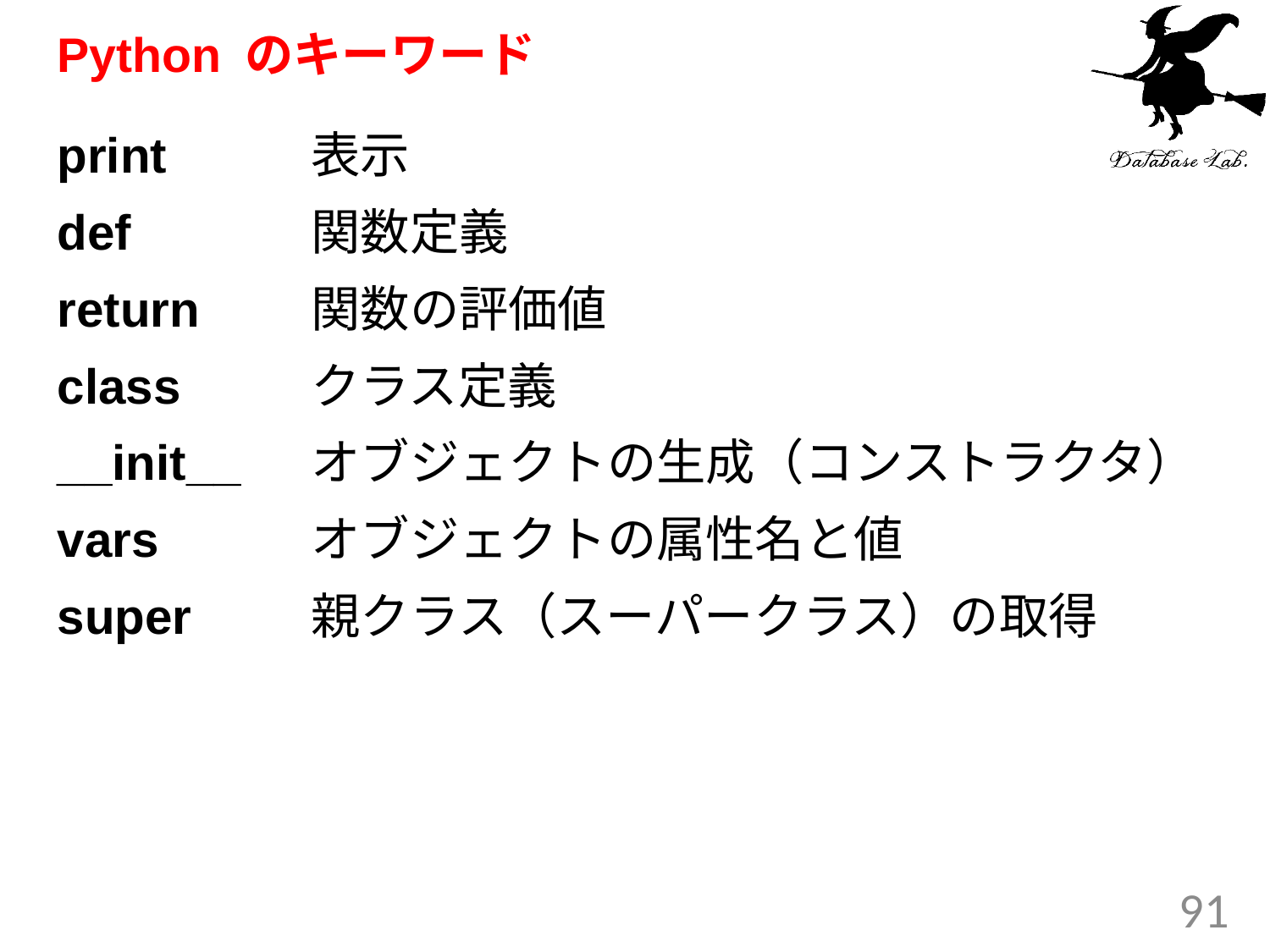

# Python のキーワード
print		表示
def		関数定義
return	関数の評価値
class		クラス定義
__init__	オブジェクトの生成（コンストラクタ）
vars		オブジェクトの属性名と値
super	親クラス（スーパークラス）の取得
91